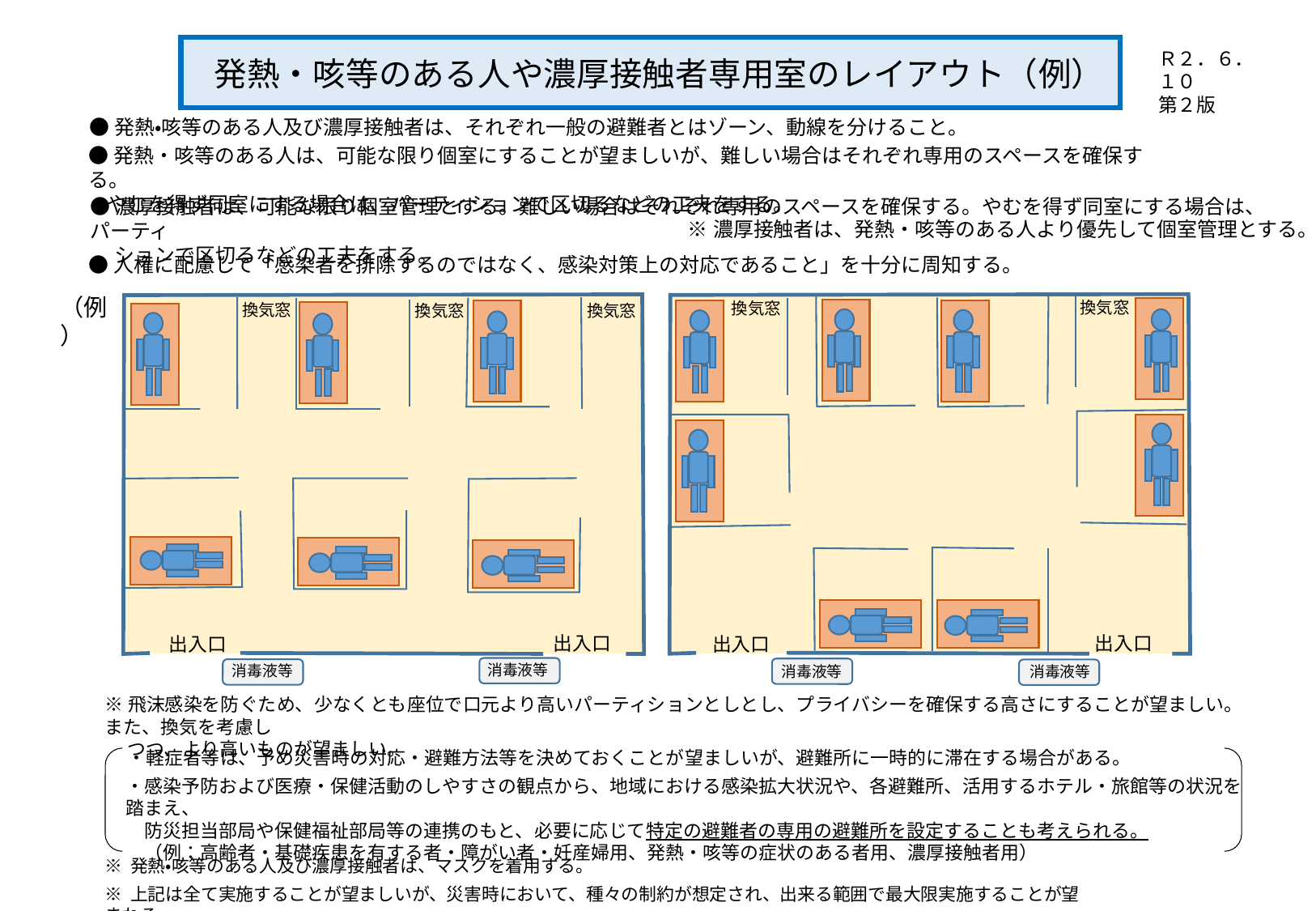

Ｒ２．６．１０
第２版
発熱・咳等のある人や濃厚接触者専用室のレイアウト（例）
●発熱・咳等のある人及び濃厚接触者は、それぞれ一般の避難者とはゾーン、動線を分けること。
●発熱・咳等のある人は、可能な限り個室にすることが望ましいが、難しい場合はそれぞれ専用のスペースを確保する。
   やむを得ず同室にする場合は、パーティションで区切るなどの工夫をする。
●濃厚接触者は、可能な限り個室管理とする。難しい場合はそれぞれ専用のスペースを確保する。やむを得ず同室にする場合は、パーティ
　 ションで区切るなどの工夫をする。
※濃厚接触者は、発熱・咳等のある人より優先して個室管理とする。
●人権に配慮して「感染者を排除するのではなく、感染対策上の対応であること」を十分に周知する。
（例）
換気窓
換気窓
換気窓

換気窓
換気窓

出入口
出入口
出入口
出入口

消毒液等
消毒液等
消毒液等
消毒液等
※飛沫感染を防ぐため、少なくとも座位で口元より高いパーティションとしとし、プライバシーを確保する高さにすることが望ましい。また、換気を考慮し
　 つつ、より高いものが望ましい。
・軽症者等は、予め災害時の対応・避難方法等を決めておくことが望ましいが、避難所に一時的に滞在する場合がある。

・感染予防および医療・保健活動のしやすさの観点から、地域における感染拡大状況や、各避難所、活用するホテル・旅館等の状況を踏まえ、
　防災担当部局や保健福祉部局等の連携のもと、必要に応じて特定の避難者の専用の避難所を設定することも考えられる。
　（例：高齢者・基礎疾患を有する者・障がい者・妊産婦用、発熱・咳等の症状のある者用、濃厚接触者用）
※ 発熱・咳等のある人及び濃厚接触者は、マスクを着用する。
※ 上記は全て実施することが望ましいが、災害時において、種々の制約が想定され、出来る範囲で最大限実施することが望まれる。